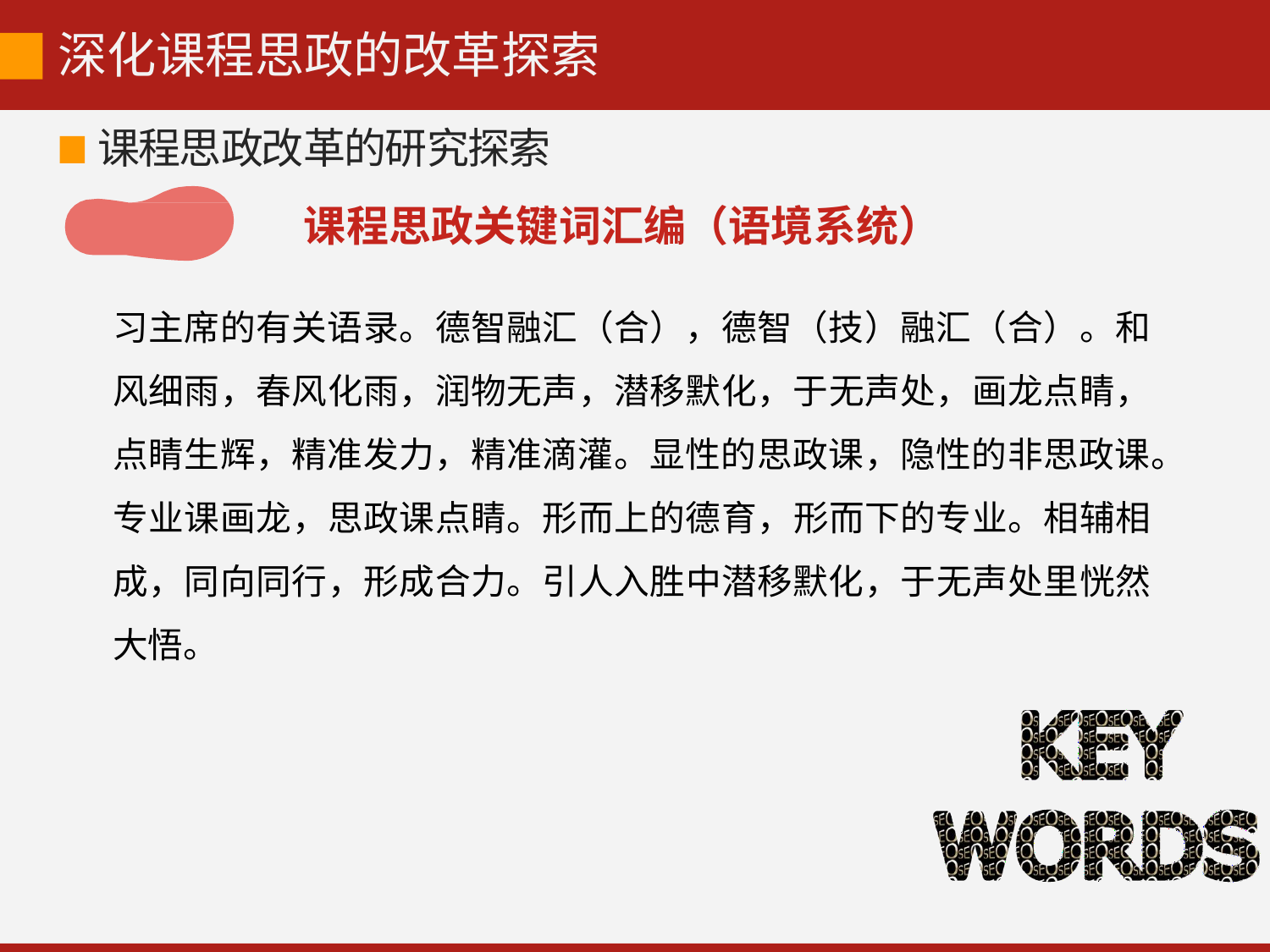

# 深化课程思政的改革探索
课程思政改革的研究探索
课程思政关键词汇编（语境系统）
习主席的有关语录。德智融汇（合），德智（技）融汇（合）。和 风细雨，春风化雨，润物无声，潜移默化，于无声处，画龙点睛，  点睛生辉，精准发力，精准滴灌。显性的思政课，隐性的非思政课。 专业课画龙，思政课点睛。形而上的德育，形而下的专业。相辅相 成，同向同行，形成合力。引人入胜中潜移默化，于无声处里恍然 大悟。